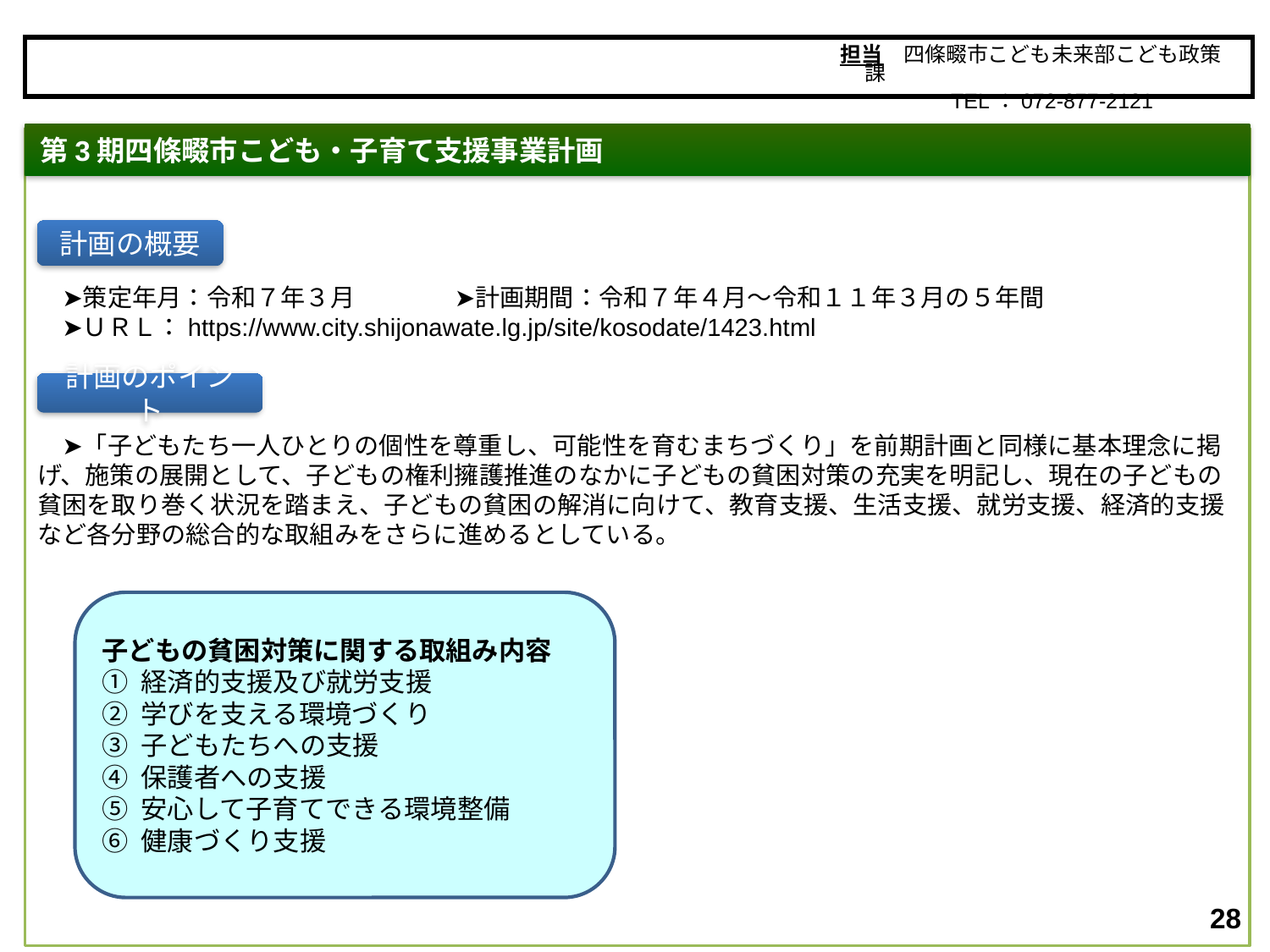

担当　四條畷市こども未来部こども政策課
　　　　　TEL：072-877-2121

四條畷市
第3期四條畷市こども・子育て支援事業計画

　➤策定年月：令和７年３月　　　　➤計画期間：令和７年４月～令和１１年３月の５年間
　➤ＵＲＬ：https://www.city.shijonawate.lg.jp/site/kosodate/1423.html

　➤「子どもたち一人ひとりの個性を尊重し、可能性を育むまちづくり」を前期計画と同様に基本理念に掲げ、施策の展開として、子どもの権利擁護推進のなかに子どもの貧困対策の充実を明記し、現在の子どもの貧困を取り巻く状況を踏まえ、子どもの貧困の解消に向けて、教育支援、生活支援、就労支援、経済的支援など各分野の総合的な取組みをさらに進めるとしている。

計画の概要
計画のポイント

子どもの貧困対策に関する取組み内容
① 経済的支援及び就労支援
② 学びを支える環境づくり
③ 子どもたちへの支援
④ 保護者への支援
⑤ 安心して子育てできる環境整備
⑥ 健康づくり支援

28